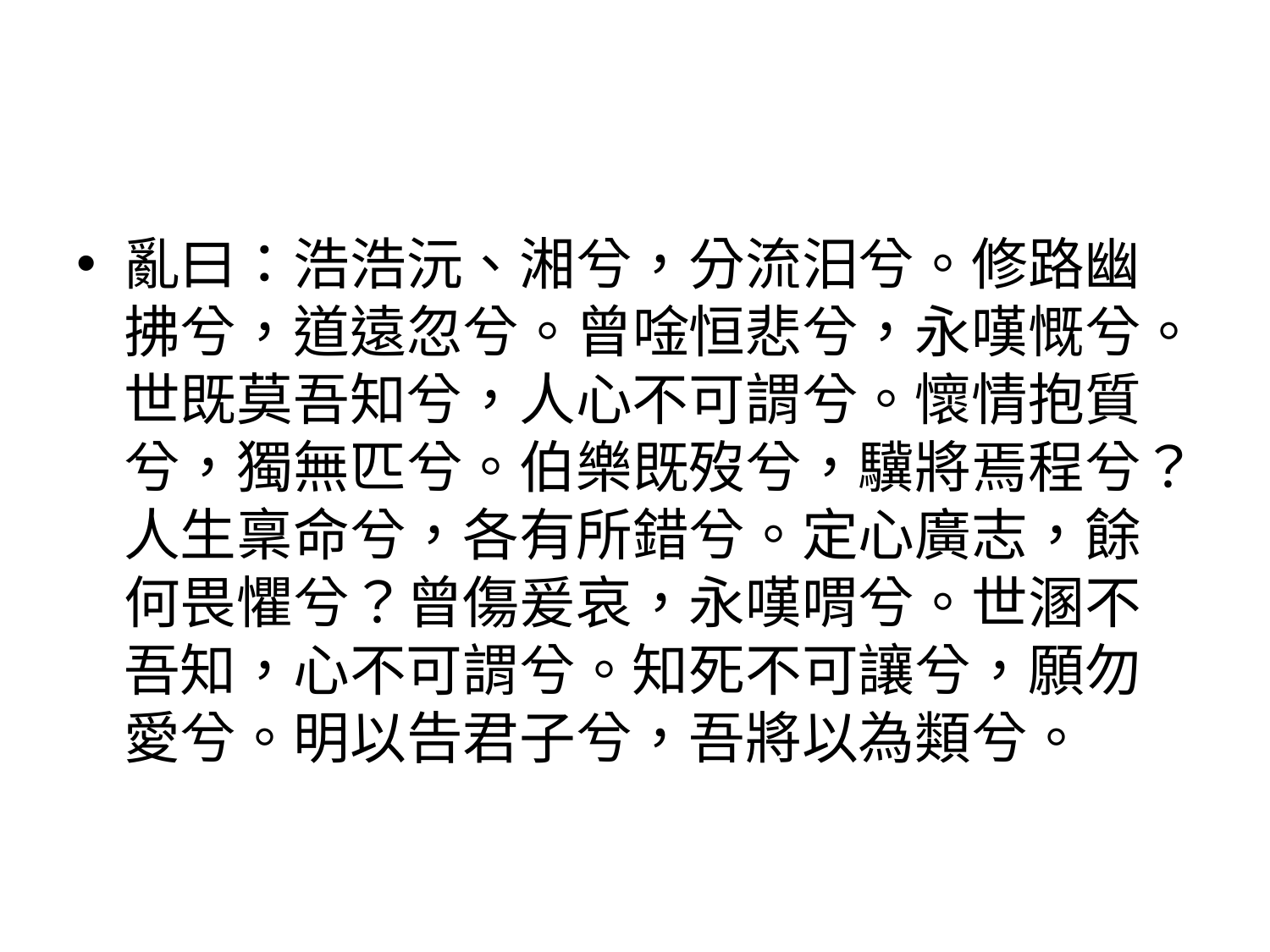

#
亂曰：浩浩沅、湘兮，分流汨兮。修路幽拂兮，道遠忽兮。曾唫恒悲兮，永嘆慨兮。世既莫吾知兮，人心不可謂兮。懷情抱質兮，獨無匹兮。伯樂既歿兮，驥將焉程兮？人生稟命兮，各有所錯兮。定心廣志，餘何畏懼兮？曾傷爰哀，永嘆喟兮。世溷不吾知，心不可謂兮。知死不可讓兮，願勿愛兮。明以告君子兮，吾將以為類兮。